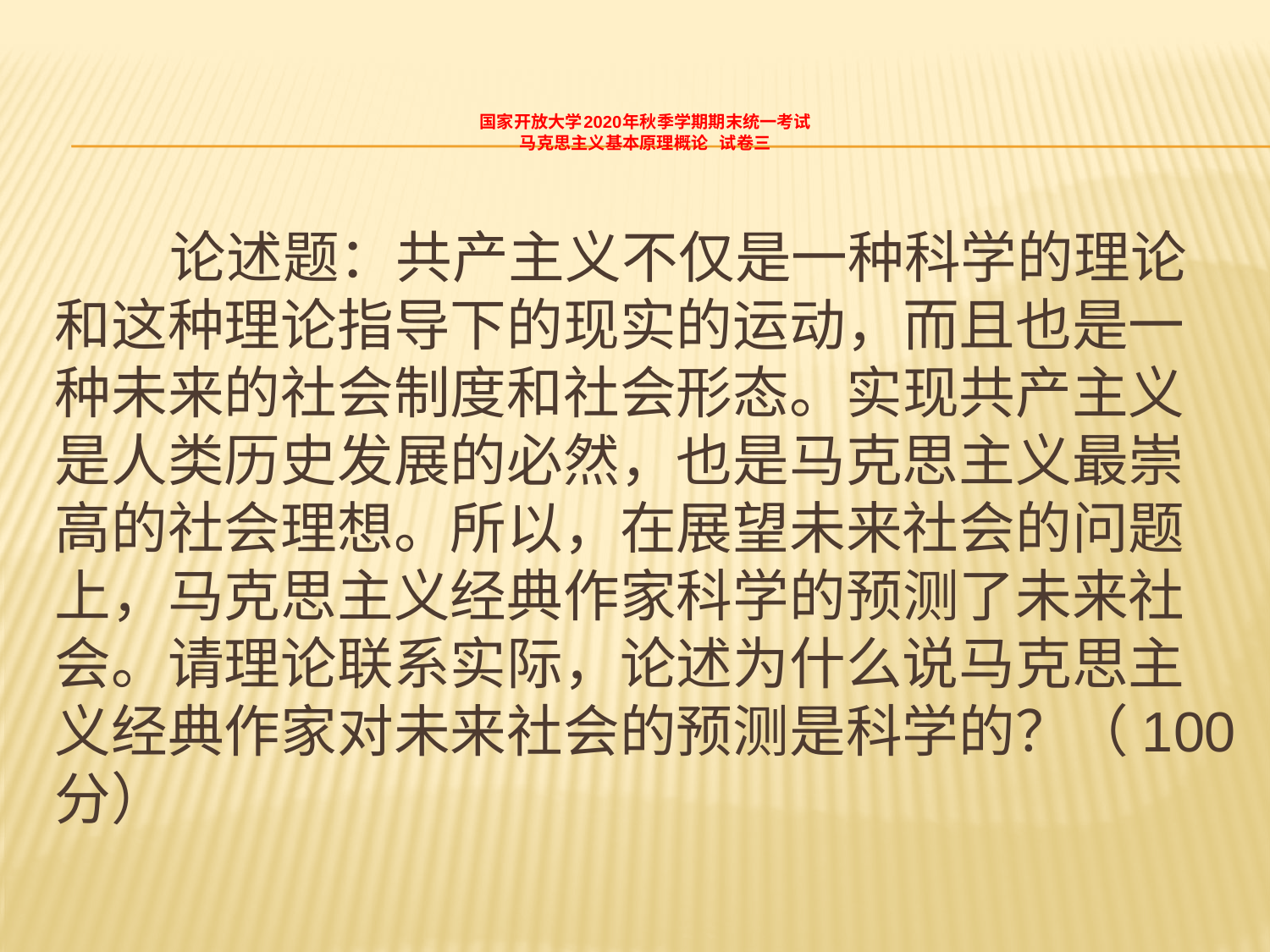

# 国家开放大学2020年秋季学期期末统一考试 马克思主义基本原理概论   试卷三
        论述题：共产主义不仅是一种科学的理论和这种理论指导下的现实的运动，而且也是一种未来的社会制度和社会形态。实现共产主义是人类历史发展的必然，也是马克思主义最崇高的社会理想。所以，在展望未来社会的问题上，马克思主义经典作家科学的预测了未来社会。请理论联系实际，论述为什么说马克思主义经典作家对未来社会的预测是科学的？（100分）